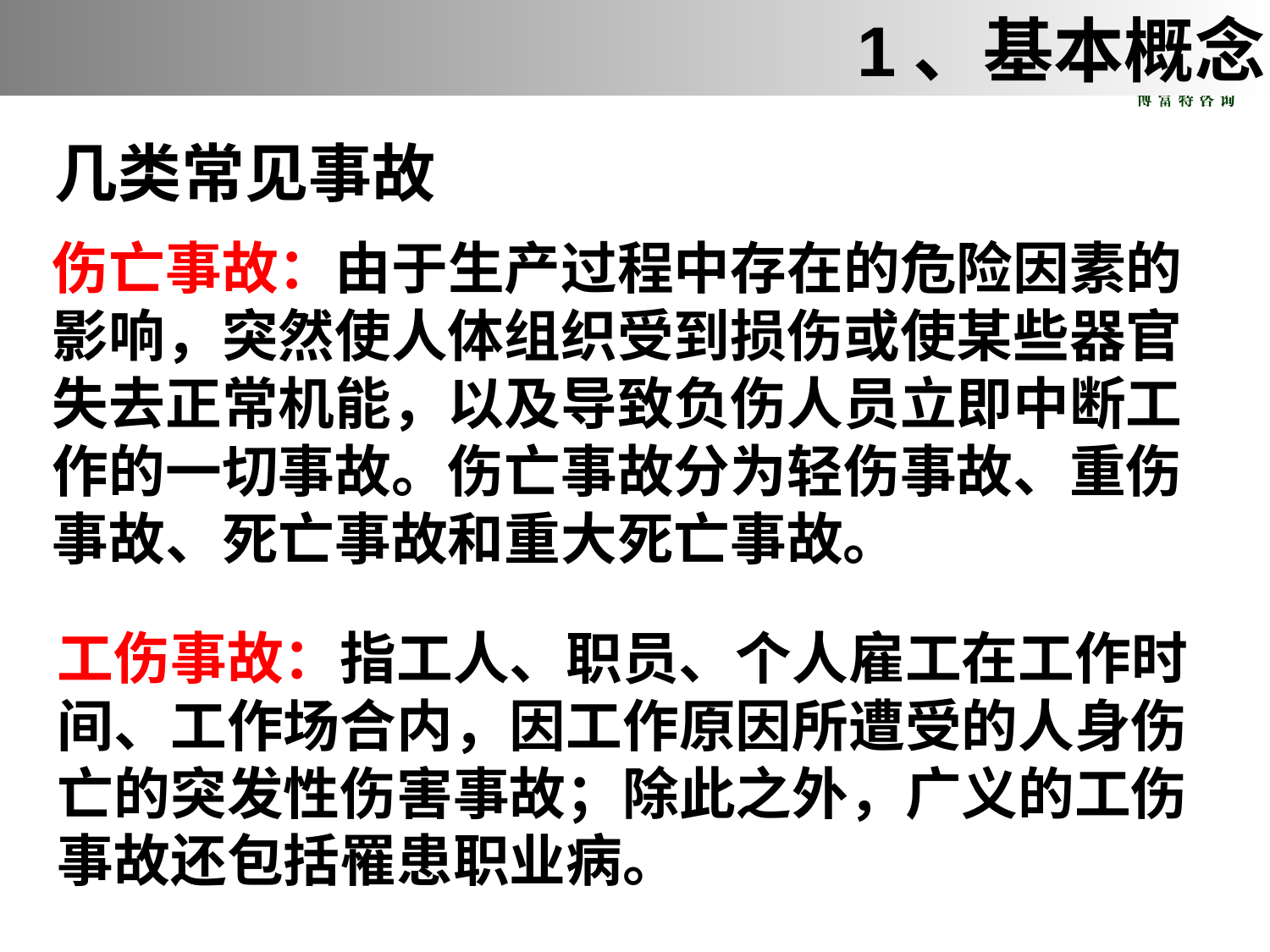

1、基本概念
几类常见事故
伤亡事故：由于生产过程中存在的危险因素的影响，突然使人体组织受到损伤或使某些器官失去正常机能，以及导致负伤人员立即中断工作的一切事故。伤亡事故分为轻伤事故、重伤事故、死亡事故和重大死亡事故。
工伤事故：指工人、职员、个人雇工在工作时间、工作场合内，因工作原因所遭受的人身伤亡的突发性伤害事故；除此之外，广义的工伤事故还包括罹患职业病。